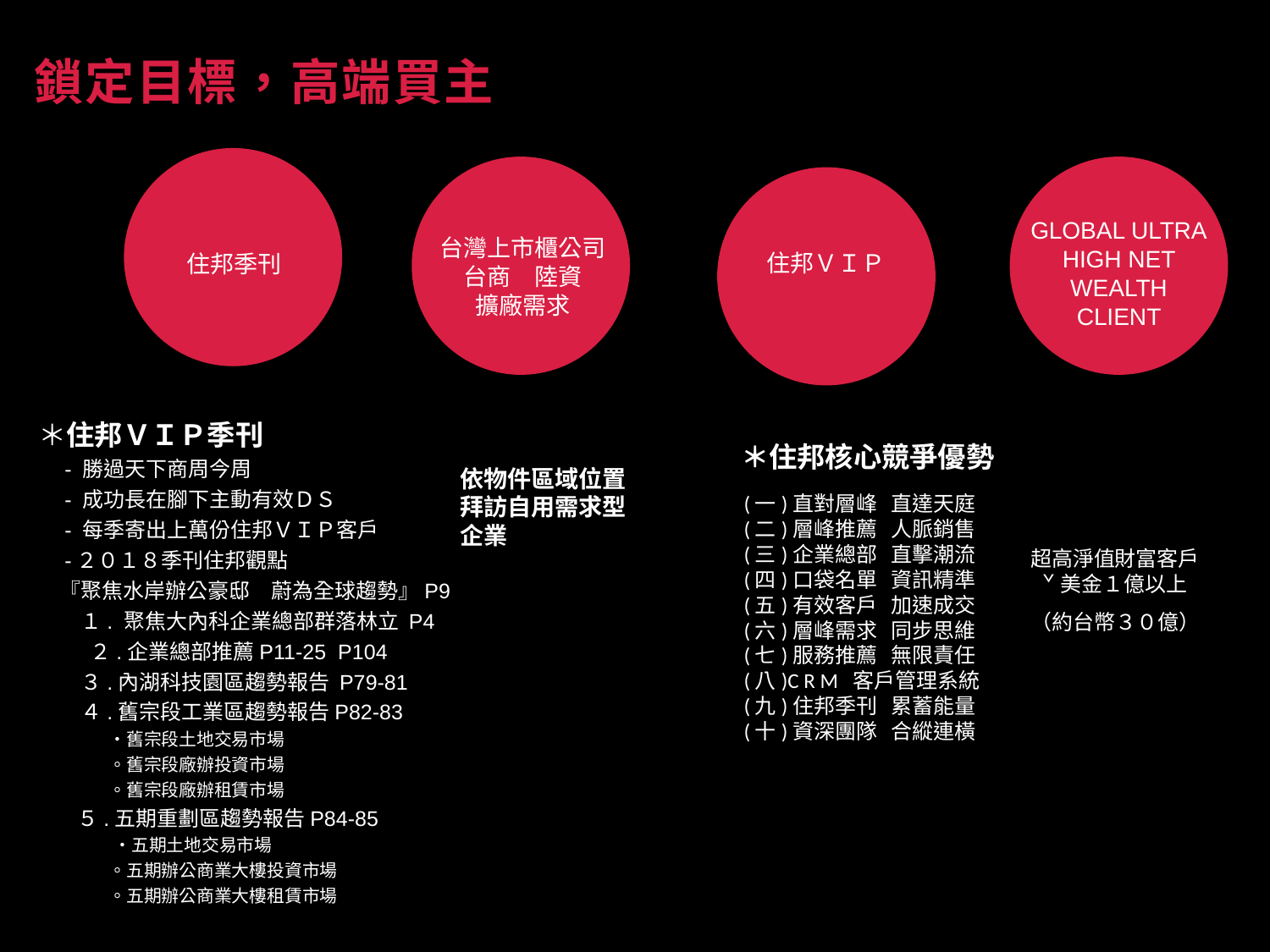

鎖定目標，高端買主

住邦ＶＩＰ
Global ultra
high net
wealth
client
台灣上市櫃公司
台商　陸資
擴廠需求
住邦季刊

＊住邦ＶＩＰ季刊
　- 勝過天下商周今周
　- 成功長在腳下主動有效ＤＳ
　- 每季寄出上萬份住邦ＶＩＰ客戶
　-２０１８季刊住邦觀點
　『聚焦水岸辦公豪邸　蔚為全球趨勢』P9
　　１. 聚焦大內科企業總部群落林立 P4
          ２.企業總部推薦P11-25  P104
　　３.內湖科技園區趨勢報告 P79-81
　　４.舊宗段工業區趨勢報告P82-83
　　　　‧舊宗段土地交易市場
　　　　。舊宗段廠辦投資市場
　　　　。舊宗段廠辦租賃市場
　　５.五期重劃區趨勢報告P84-85
　　          ‧五期土地交易市場
　　　　。五期辦公商業大樓投資市場
　　　　。五期辦公商業大樓租賃市場

依物件區域位置拜訪自用需求型企業
＊住邦核心競爭優勢

(一)直對層峰   直達天庭
(二)層峰推薦   人脈銷售
(三)企業總部   直擊潮流
(四)口袋名單   資訊精準
(五)有效客戶   加速成交
(六)層峰需求   同步思維
(七)服務推薦   無限責任
(八)C R M  客戶管理系統
(九)住邦季刊   累蓄能量
(十)資深團隊   合縱連橫
超高淨值財富客戶
ˇ美金１億以上
（約台幣３０億）